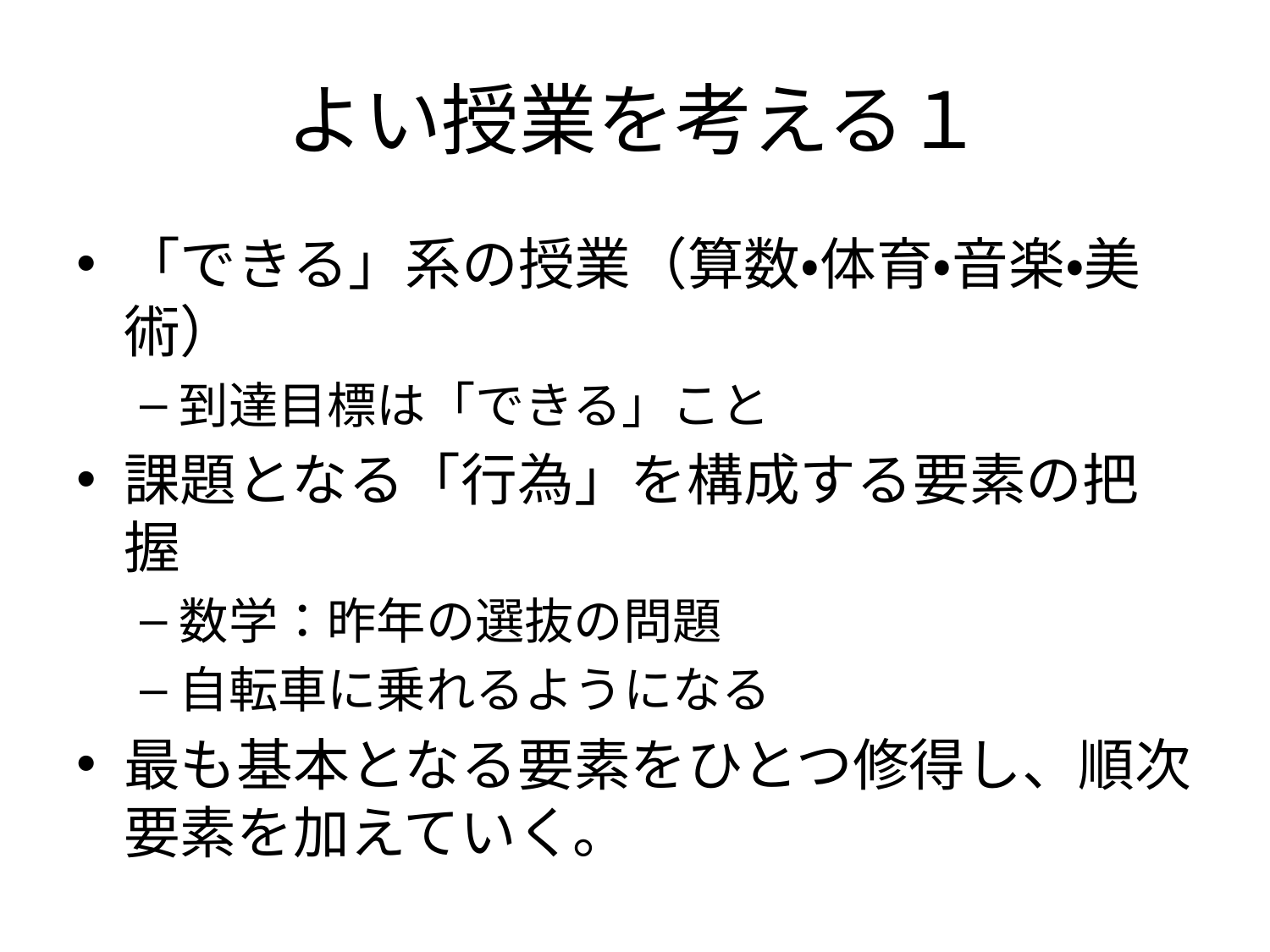

# よい授業を考える１
「できる」系の授業（算数・体育・音楽・美術）
到達目標は「できる」こと
課題となる「行為」を構成する要素の把握
数学：昨年の選抜の問題
自転車に乗れるようになる
最も基本となる要素をひとつ修得し、順次要素を加えていく。